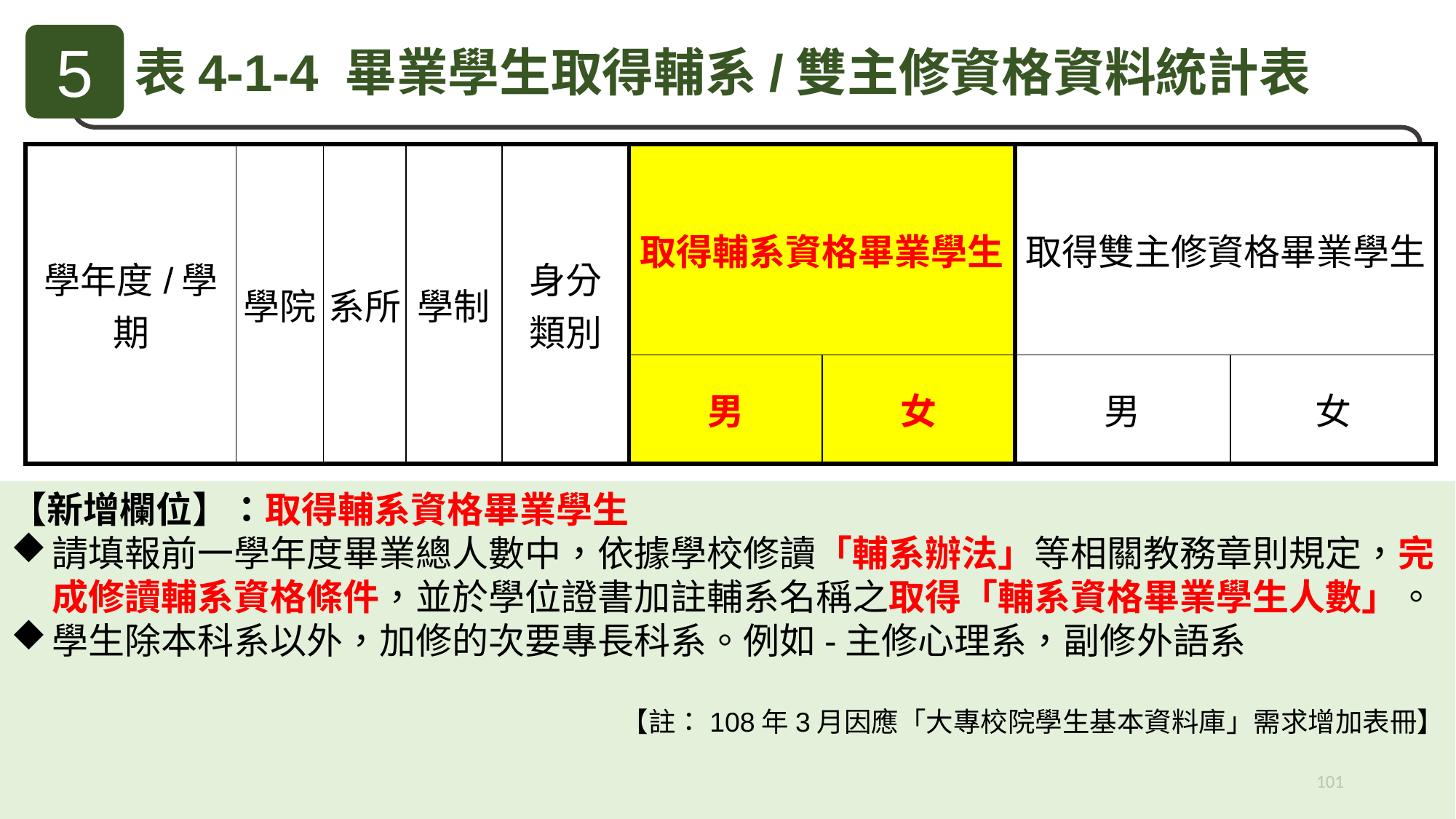

5

表4-1-4 畢業學生取得輔系/雙主修資格資料統計表

| 學年度/學期 | 學院 | 系所 | 學制 | 身分 類別 | 取得輔系資格畢業學生 |  | 取得雙主修資格畢業學生 |  |
| --- | --- | --- | --- | --- | --- | --- | --- | --- |
|  |  |  |  |  | 男 | 女 | 男 | 女 |
【新增欄位】：取得輔系資格畢業學生
請填報前一學年度畢業總人數中，依據學校修讀「輔系辦法」等相關教務章則規定，完成修讀輔系資格條件，並於學位證書加註輔系名稱之取得「輔系資格畢業學生人數」。
學生除本科系以外，加修的次要專長科系。例如-主修心理系，副修外語系

【註：108年3月因應「大專校院學生基本資料庫」需求增加表冊】

101